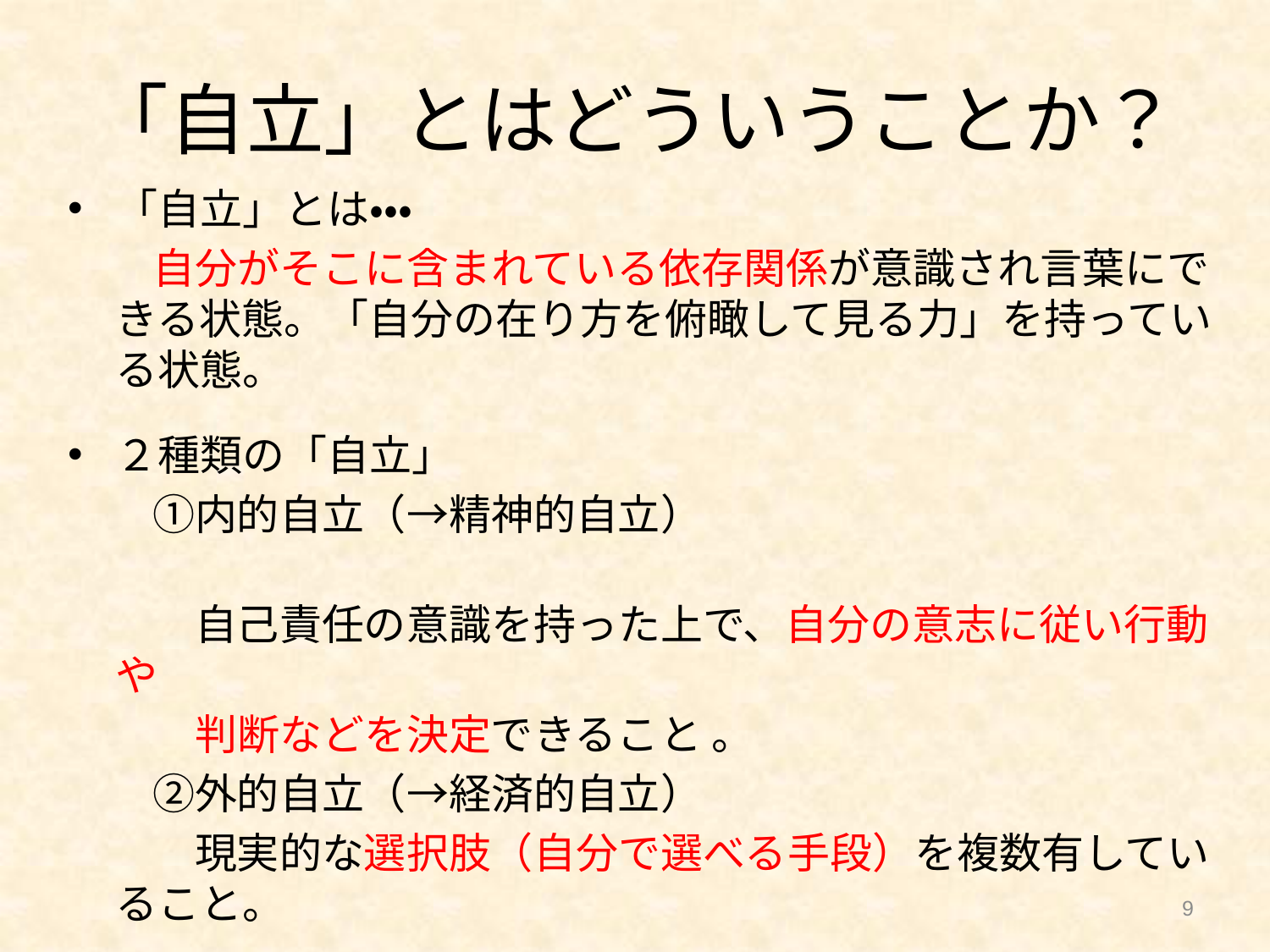

# 「自立」とはどういうことか？
「自立」とは・・・
　　自分がそこに含まれている依存関係が意識され言葉にできる状態。「自分の在り方を俯瞰して見る力」を持っている状態。

２種類の「自立」
　　①内的自立（→精神的自立）
　　　自己責任の意識を持った上で、自分の意志に従い行動や
　　　判断などを決定できること 。
　　②外的自立（→経済的自立）
　　　現実的な選択肢（自分で選べる手段）を複数有していること。

障がい者の「自立」を阻んでいるのは、依存先の少なさ。
　　依存先を増やし、一つ一つへの依存度を浅くすることで、
　　結果的に、「自立した生活」へと近づいてゆくことができる。
9